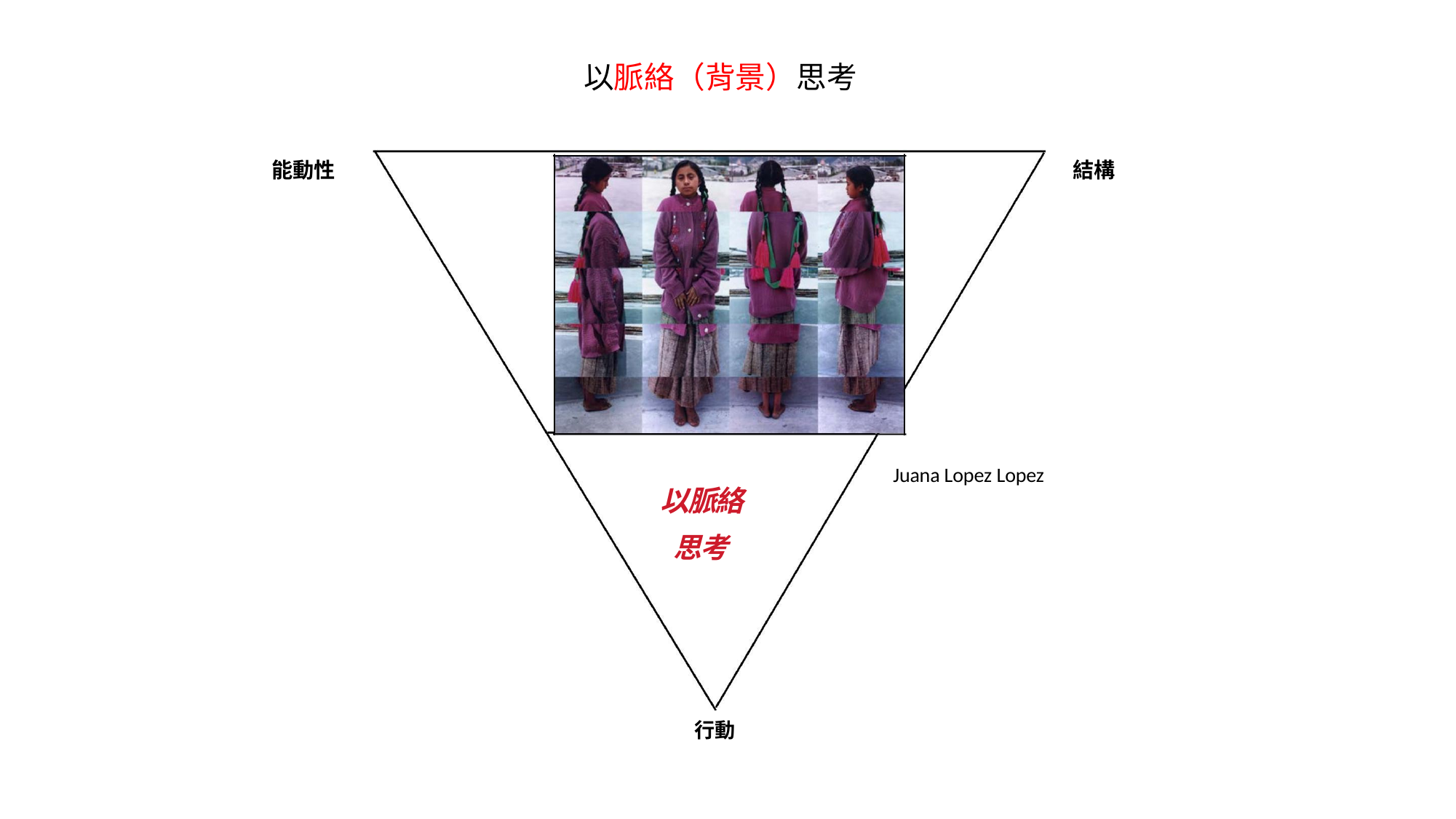

# 以脈絡（背景）思考

| 能動性 | 結構 |
| --- | --- |
Juana Lopez Lopez
以脈絡
思考
行動